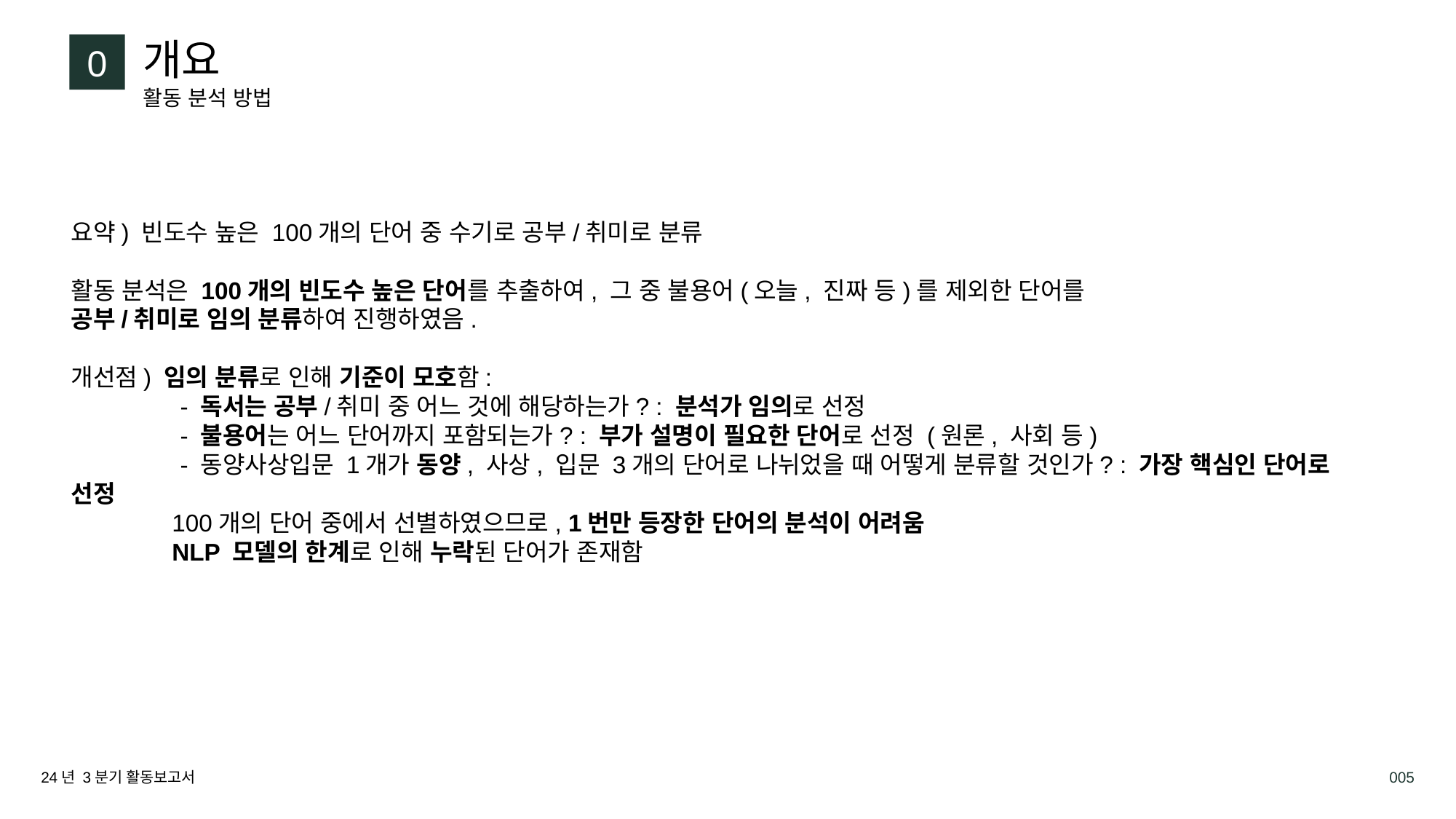

개요
0
활동 분석 방법
요약) 빈도수 높은 100개의 단어 중 수기로 공부/취미로 분류

활동 분석은 100개의 빈도수 높은 단어를 추출하여, 그 중 불용어(오늘, 진짜 등)를 제외한 단어를
공부/취미로 임의 분류하여 진행하였음.

개선점) 임의 분류로 인해 기준이 모호함:
	- 독서는 공부/취미 중 어느 것에 해당하는가? : 분석가 임의로 선정
	- 불용어는 어느 단어까지 포함되는가? : 부가 설명이 필요한 단어로 선정 (원론, 사회 등)
	- 동양사상입문 1개가 동양, 사상, 입문 3개의 단어로 나뉘었을 때 어떻게 분류할 것인가? : 가장 핵심인 단어로 선정
               100개의 단어 중에서 선별하였으므로, 1번만 등장한 단어의 분석이 어려움
               NLP 모델의 한계로 인해 누락된 단어가 존재함
24년 3분기 활동보고서
005